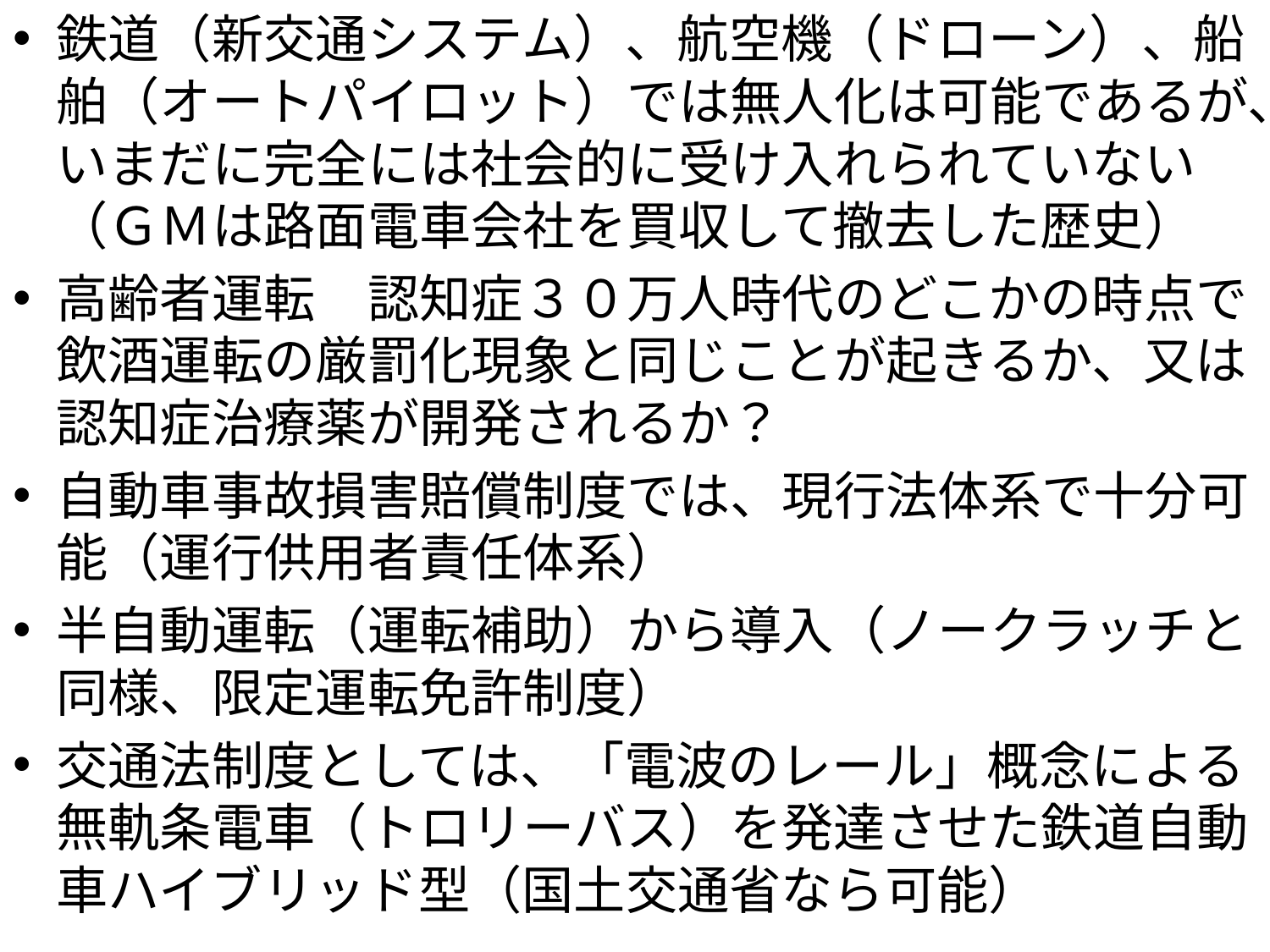

鉄道（新交通システム）、航空機（ドローン）、船舶（オートパイロット）では無人化は可能であるが、いまだに完全には社会的に受け入れられていない（ＧＭは路面電車会社を買収して撤去した歴史）
高齢者運転　認知症３０万人時代のどこかの時点で飲酒運転の厳罰化現象と同じことが起きるか、又は認知症治療薬が開発されるか？
自動車事故損害賠償制度では、現行法体系で十分可能（運行供用者責任体系）
半自動運転（運転補助）から導入（ノークラッチと同様、限定運転免許制度）
交通法制度としては、「電波のレール」概念による無軌条電車（トロリーバス）を発達させた鉄道自動車ハイブリッド型（国土交通省なら可能）